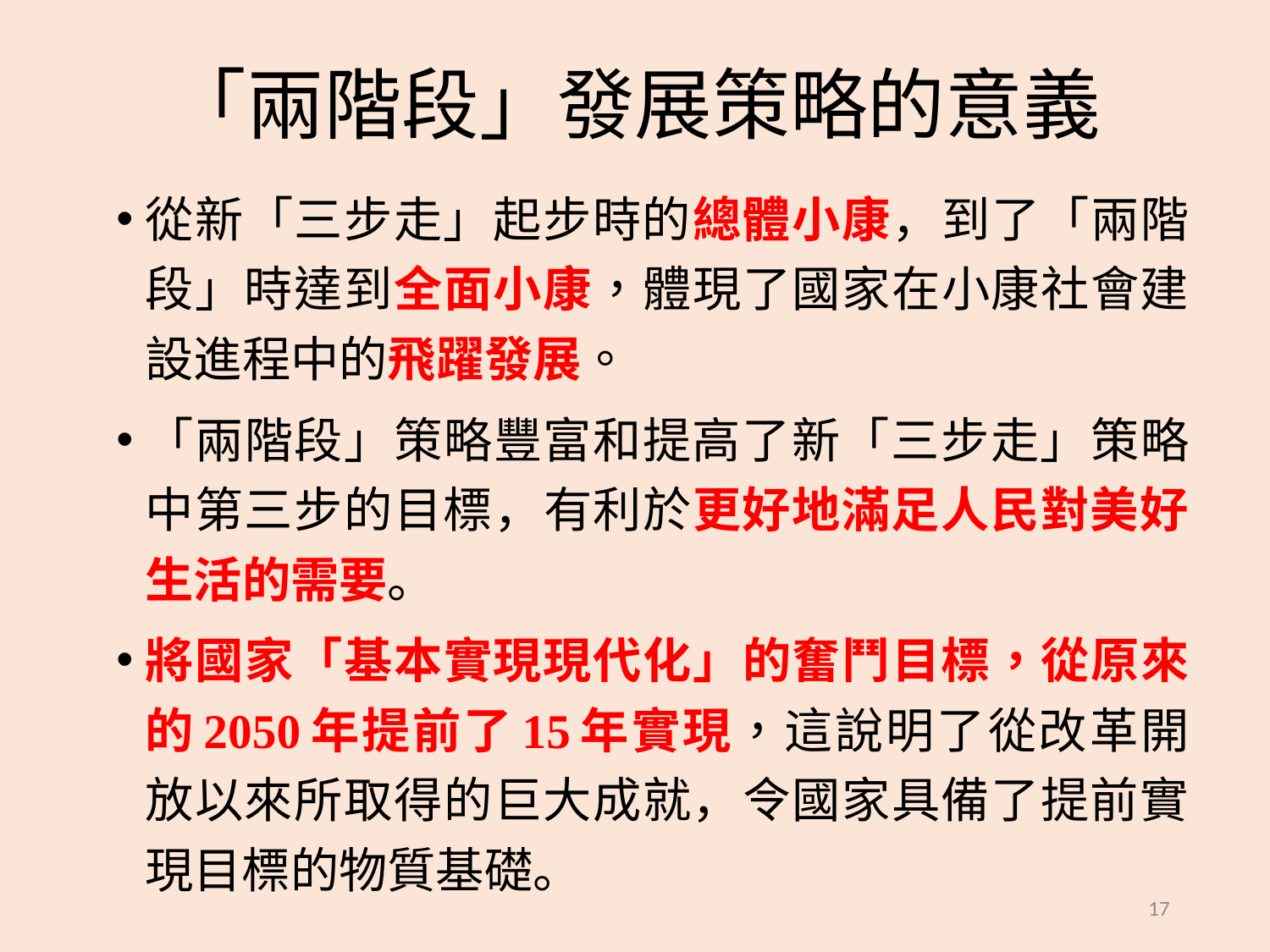

# 「兩階段」發展策略的意義

從新「三步走」起步時的總體小康，到了「兩階段」時達到全面小康，體現了國家在小康社會建設進程中的飛躍發展。
「兩階段」策略豐富和提高了新「三步走」策略中第三步的目標，有利於更好地滿足人民對美好生活的需要。
將國家「基本實現現代化」的奮鬥目標，從原來的2050年提前了15年實現，這說明了從改革開放以來所取得的巨大成就，令國家具備了提前實現目標的物質基礎。

17